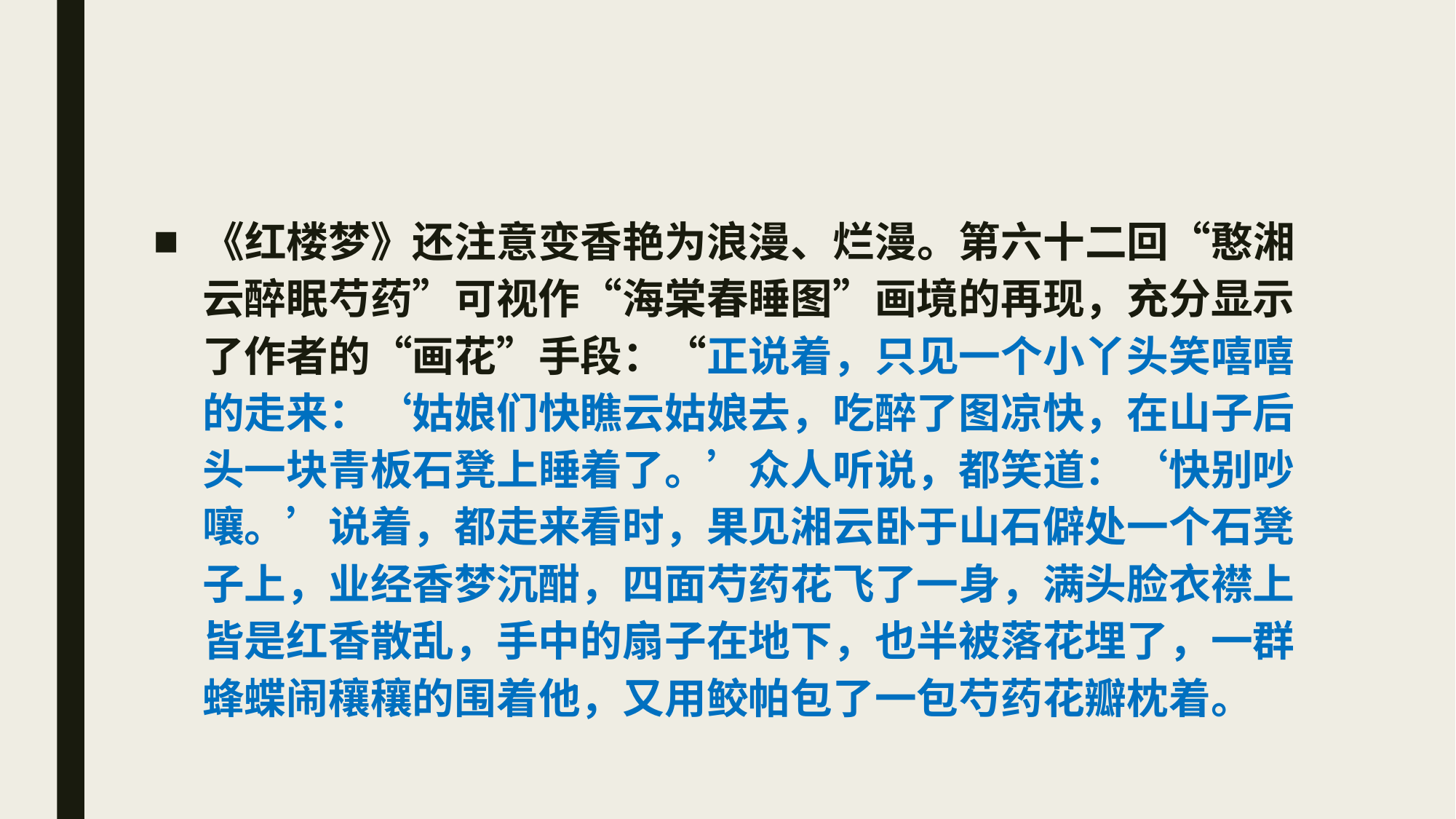

#
《红楼梦》还注意变香艳为浪漫、烂漫。第六十二回“憨湘云醉眠芍药”可视作“海棠春睡图”画境的再现，充分显示了作者的“画花”手段：“正说着，只见一个小丫头笑嘻嘻的走来：‘姑娘们快瞧云姑娘去，吃醉了图凉快，在山子后头一块青板石凳上睡着了。’众人听说，都笑道：‘快别吵嚷。’说着，都走来看时，果见湘云卧于山石僻处一个石凳子上，业经香梦沉酣，四面芍药花飞了一身，满头脸衣襟上皆是红香散乱，手中的扇子在地下，也半被落花埋了，一群蜂蝶闹穰穰的围着他，又用鲛帕包了一包芍药花瓣枕着。